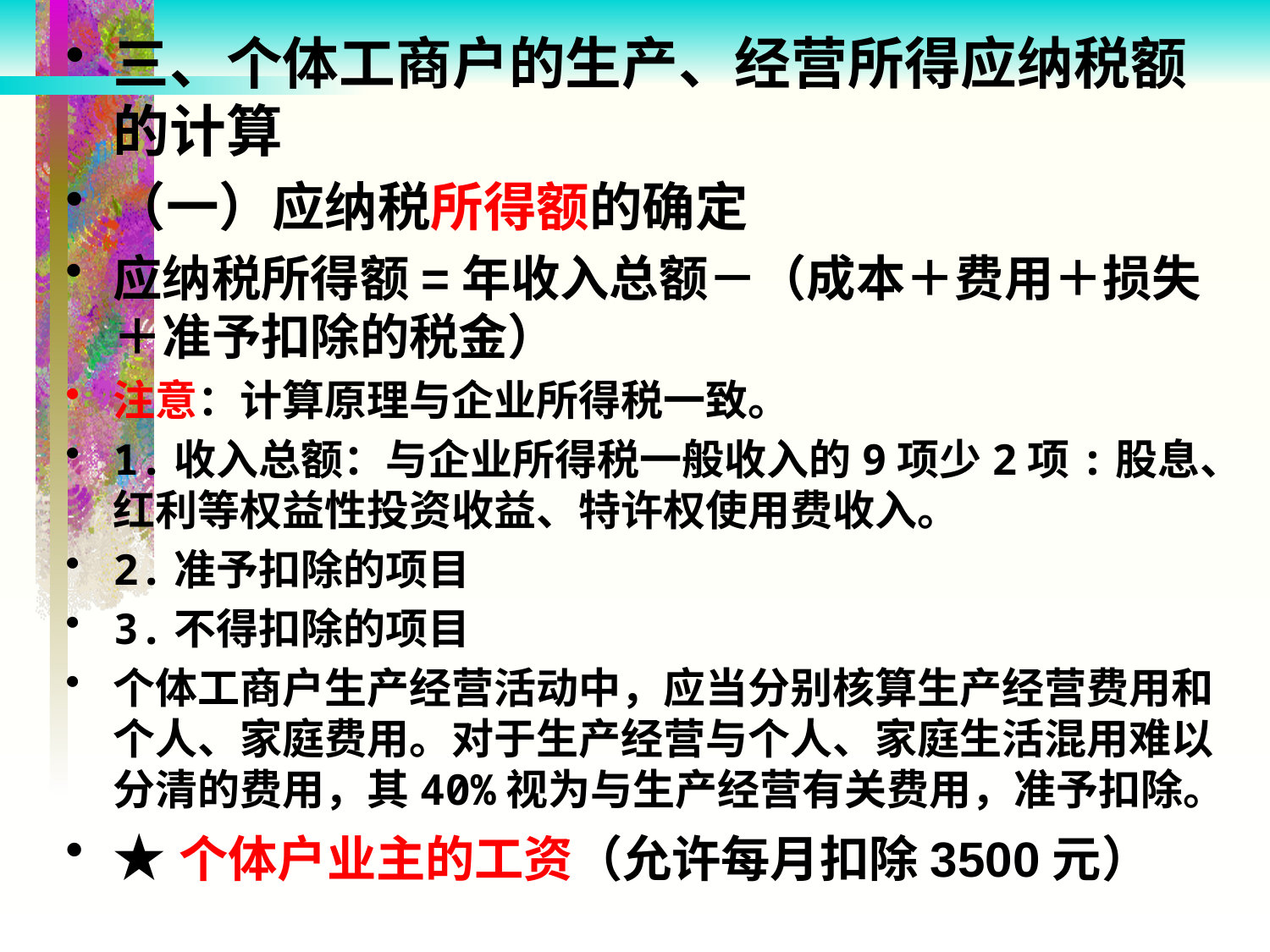

三、个体工商户的生产、经营所得应纳税额的计算
（一）应纳税所得额的确定
应纳税所得额=年收入总额－（成本＋费用＋损失＋准予扣除的税金）
注意：计算原理与企业所得税一致。
1.收入总额：与企业所得税一般收入的9项少2项:股息、红利等权益性投资收益、特许权使用费收入。
2.准予扣除的项目
3.不得扣除的项目
个体工商户生产经营活动中，应当分别核算生产经营费用和个人、家庭费用。对于生产经营与个人、家庭生活混用难以分清的费用，其40%视为与生产经营有关费用，准予扣除。
★个体户业主的工资（允许每月扣除3500元）